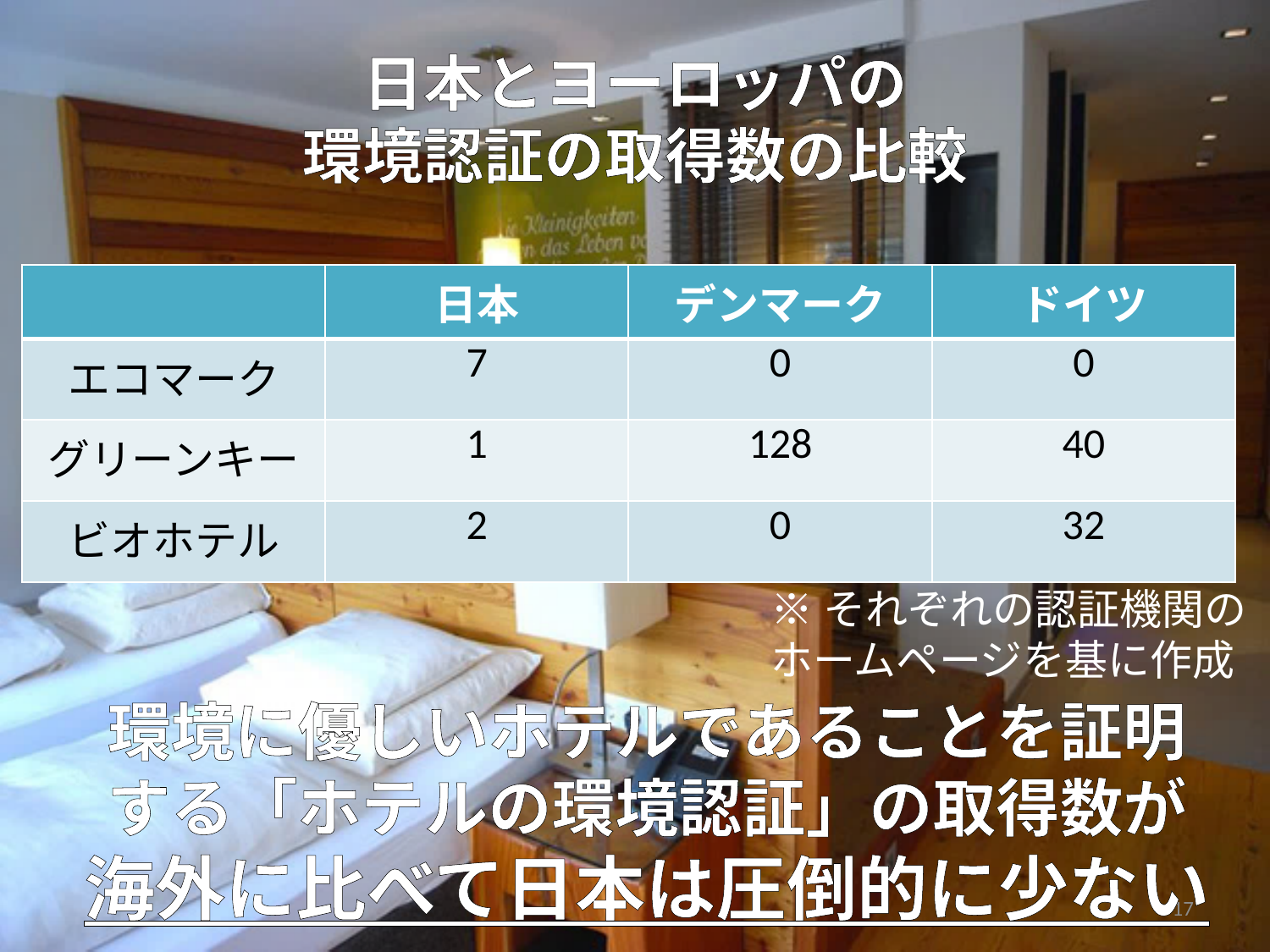

# 日本とヨーロッパの 環境認証の取得数の比較
|  | 日本 | デンマーク | ドイツ |
| --- | --- | --- | --- |
| エコマーク | 7 | 0 | 0 |
| グリーンキー | 1 | 128 | 40 |
| ビオホテル | 2 | 0 | 32 |
※それぞれの認証機関の
ホームページを基に作成
環境に優しいホテルであることを証明
する「ホテルの環境認証」の取得数が
海外に比べて日本は圧倒的に少ない
17